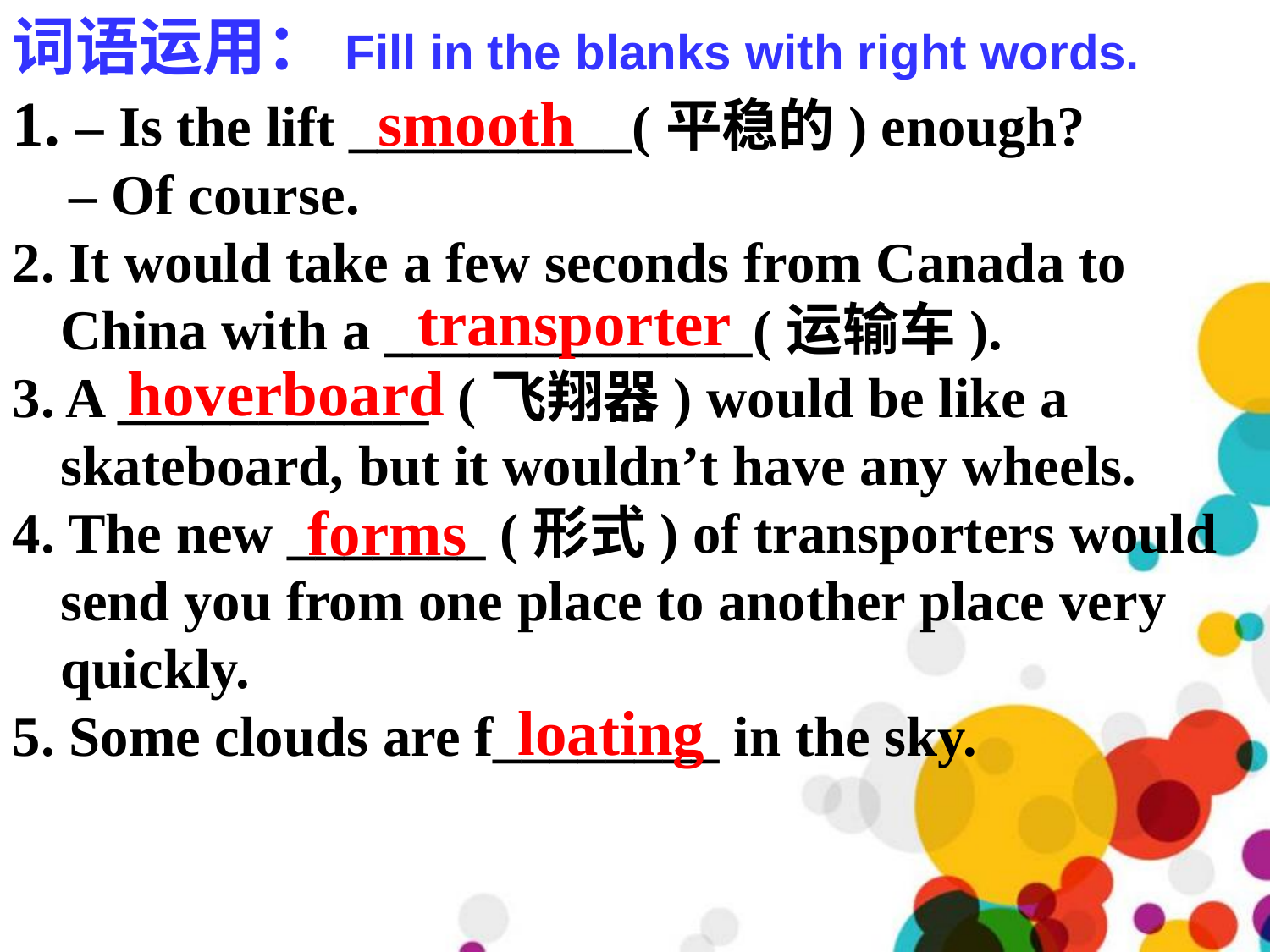

词语运用：Fill in the blanks with right words.
 – Is the lift __________(平稳的) enough?
    – Of course.
2. It would take a few seconds from Canada to China with a _____________(运输车).
3. A ___________  (飞翔器) would be like a skateboard, but it wouldn’t have any wheels.
4. The new _______ (形式) of transporters would send you from one place to another place very quickly.
5. Some clouds are f________ in the sky.
smooth
transporter
hoverboard
forms
loating